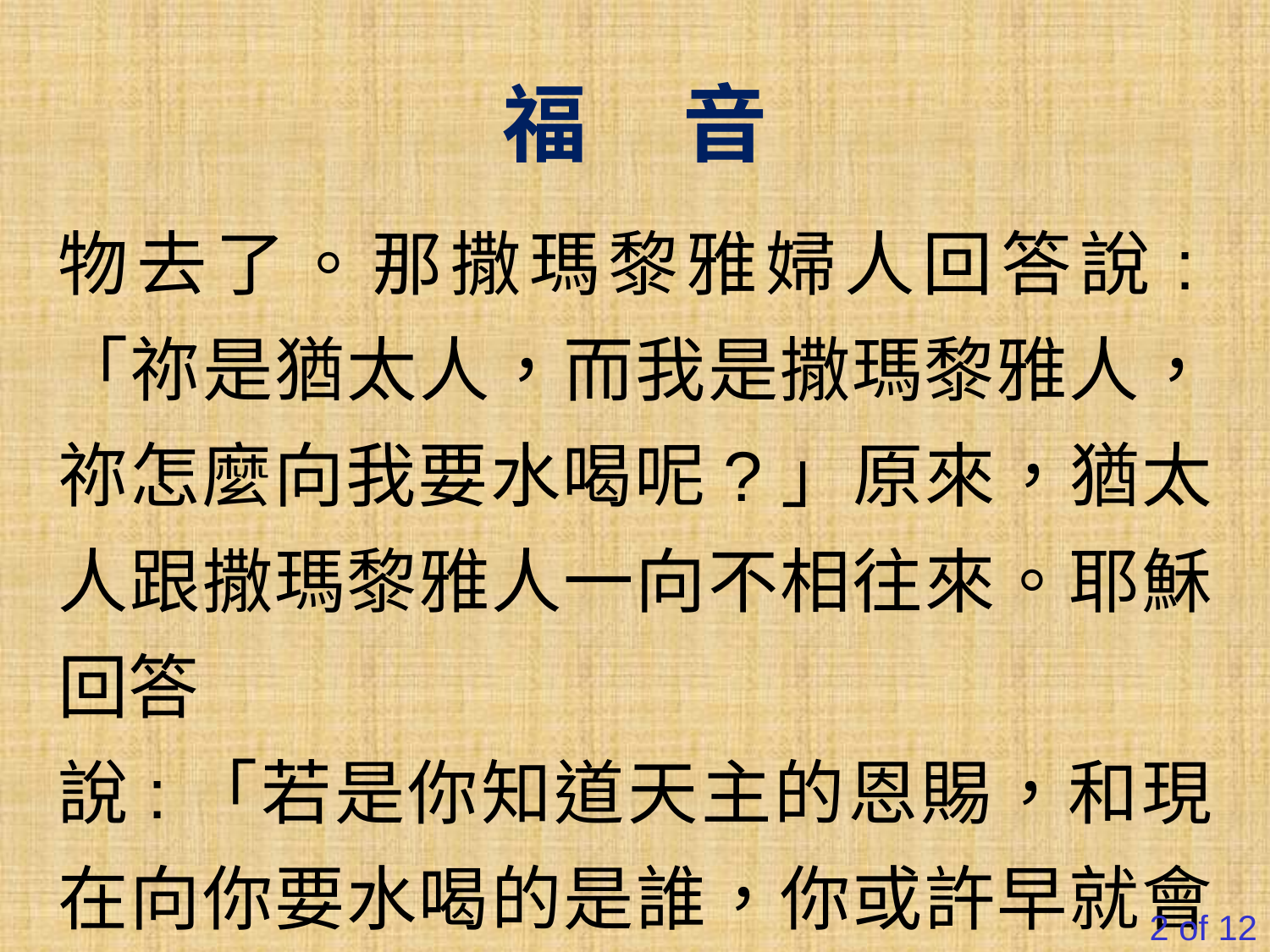

福     音

物去了。那撒瑪黎雅婦人回答說:「祢是猶太人，而我是撒瑪黎雅人，祢怎麼向我要水喝呢?」原來，猶太人跟撒瑪黎雅人一向不相往來。耶穌回答
說:「若是你知道天主的恩賜，和現在向你要水喝的是誰，你或許早就會求祂，而祂也早就賜給你活水了。」那
2 of 12